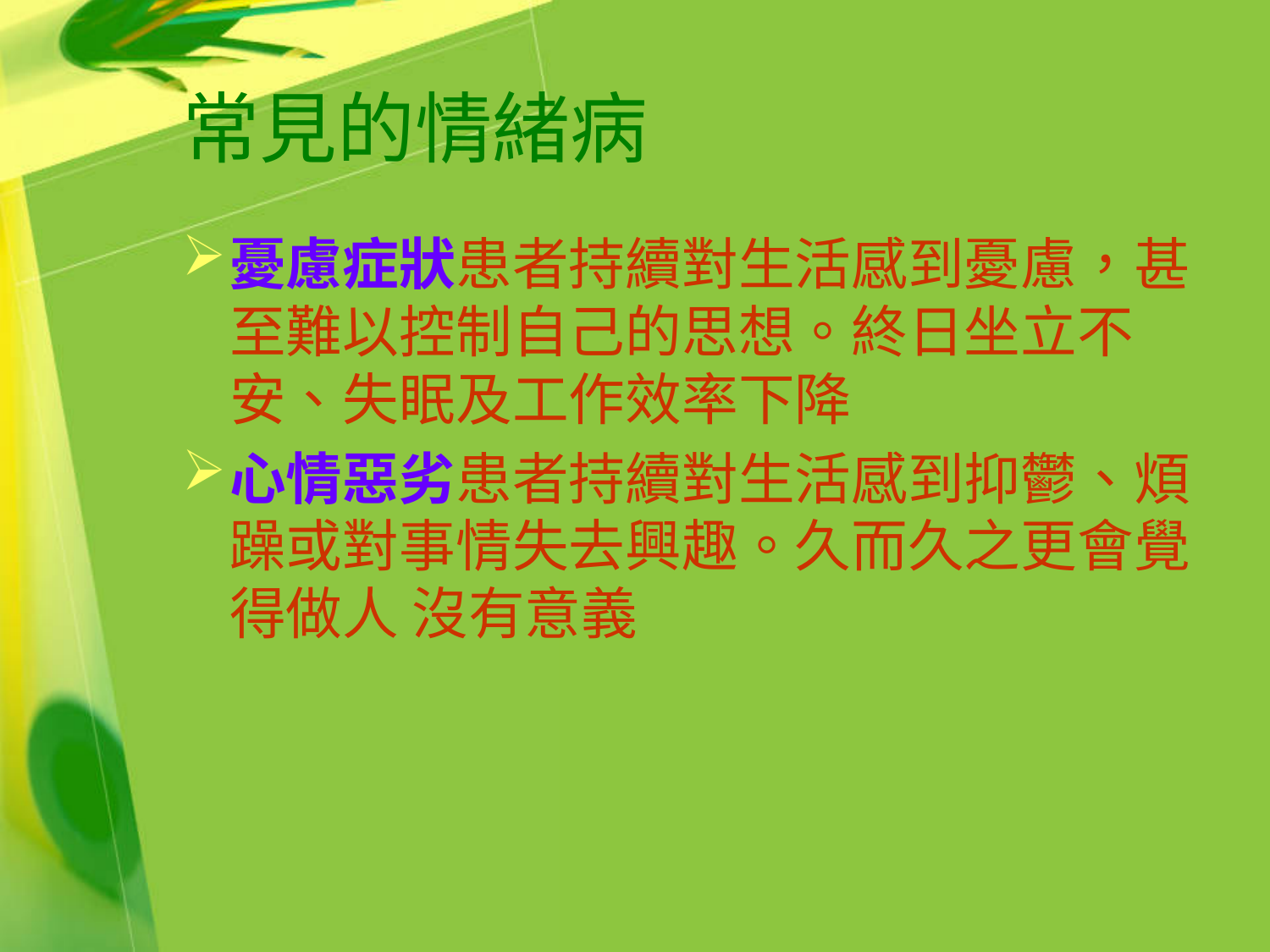

# 常見的情緒病
憂慮症狀患者持續對生活感到憂慮，甚至難以控制自己的思想。終日坐立不安、失眠及工作效率下降
心情惡劣患者持續對生活感到抑鬱、煩躁或對事情失去興趣。久而久之更會覺得做人 沒有意義